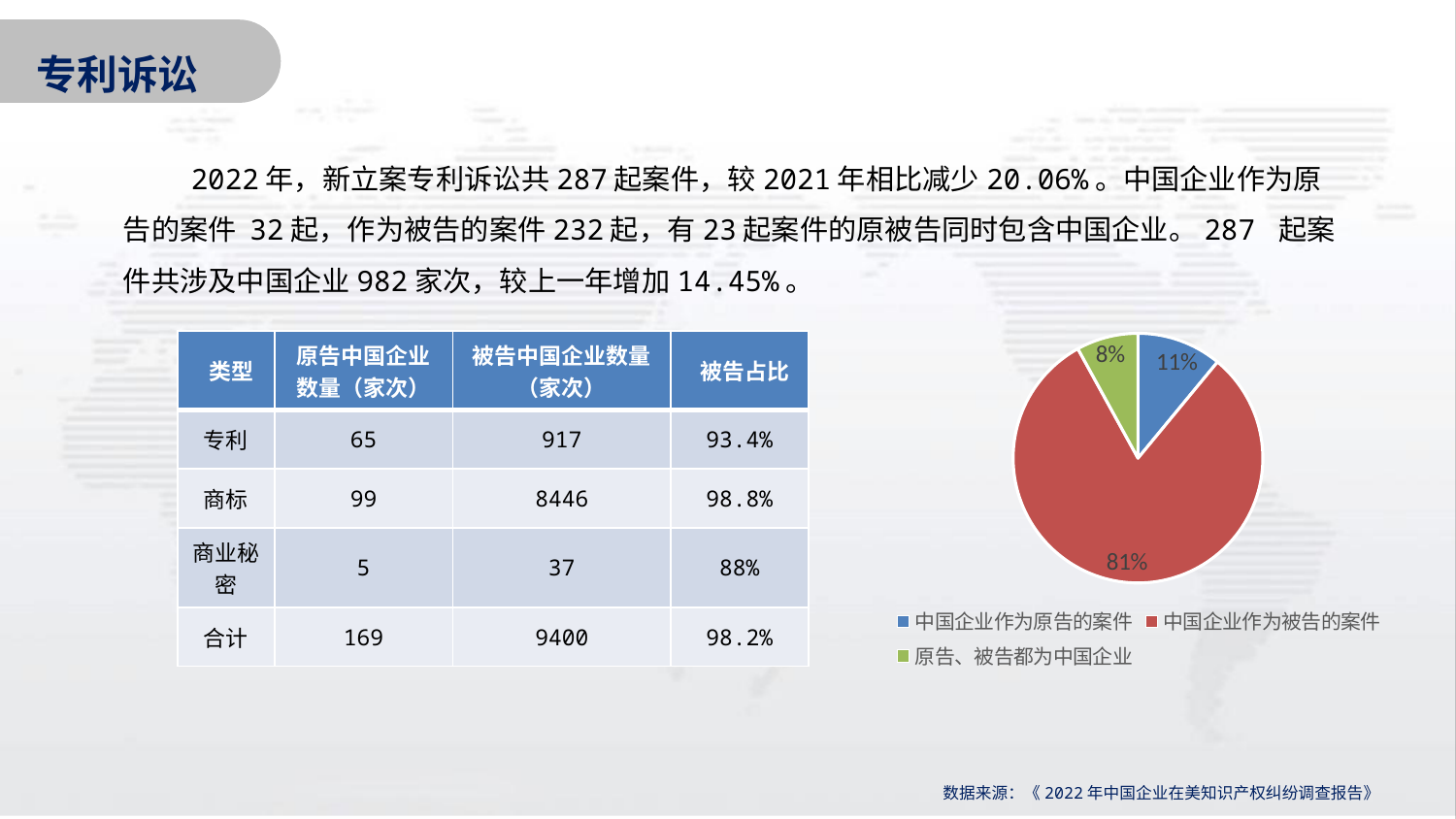

专利诉讼
    2022年，新立案专利诉讼共287起案件，较2021年相比减少20.06%。中国企业作为原告的案件 32起，作为被告的案件232起，有23起案件的原被告同时包含中国企业。287 起案件共涉及中国企业982家次，较上一年增加14.45%。

### Chart

| Category | 列1 |
|---|---|
| 中国企业作为原告的案件 | 0.11 |
| 中国企业作为被告的案件 | 0.81 |
| 原告、被告都为中国企业 | 0.08 |
| 类型 | 原告中国企业数量（家次） | 被告中国企业数量（家次） | 被告占比 |
| --- | --- | --- | --- |
| 专利 | 65 | 917 | 93.4% |
| 商标 | 99 | 8446 | 98.8% |
| 商业秘密 | 5 | 37 | 88% |
| 合计 | 169 | 9400 | 98.2% |
数据来源：《2022年中国企业在美知识产权纠纷调查报告》